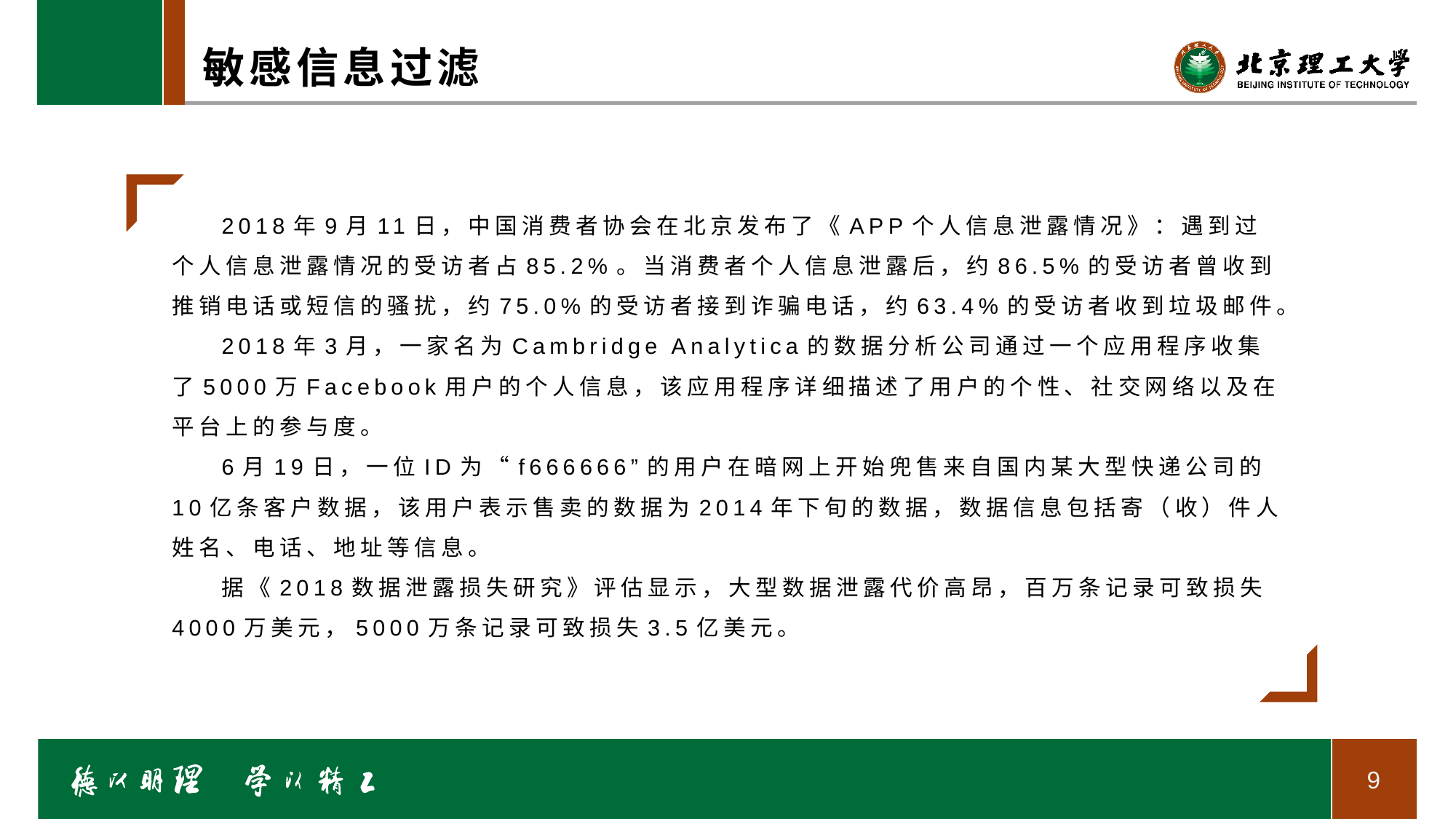

# 敏感信息过滤

2018年9月11日，中国消费者协会在北京发布了《APP个人信息泄露情况》：遇到过个人信息泄露情况的受访者占85.2%。当消费者个人信息泄露后，约86.5%的受访者曾收到推销电话或短信的骚扰，约75.0%的受访者接到诈骗电话，约63.4%的受访者收到垃圾邮件。
2018年3月，一家名为Cambridge Analytica的数据分析公司通过一个应用程序收集了5000万Facebook用户的个人信息，该应用程序详细描述了用户的个性、社交网络以及在平台上的参与度。
6月19日，一位ID为“f666666”的用户在暗网上开始兜售来自国内某大型快递公司的10亿条客户数据，该用户表示售卖的数据为2014年下旬的数据，数据信息包括寄（收）件人姓名、电话、地址等信息。
据《2018数据泄露损失研究》评估显示，大型数据泄露代价高昂，百万条记录可致损失4000万美元，5000万条记录可致损失3.5亿美元。